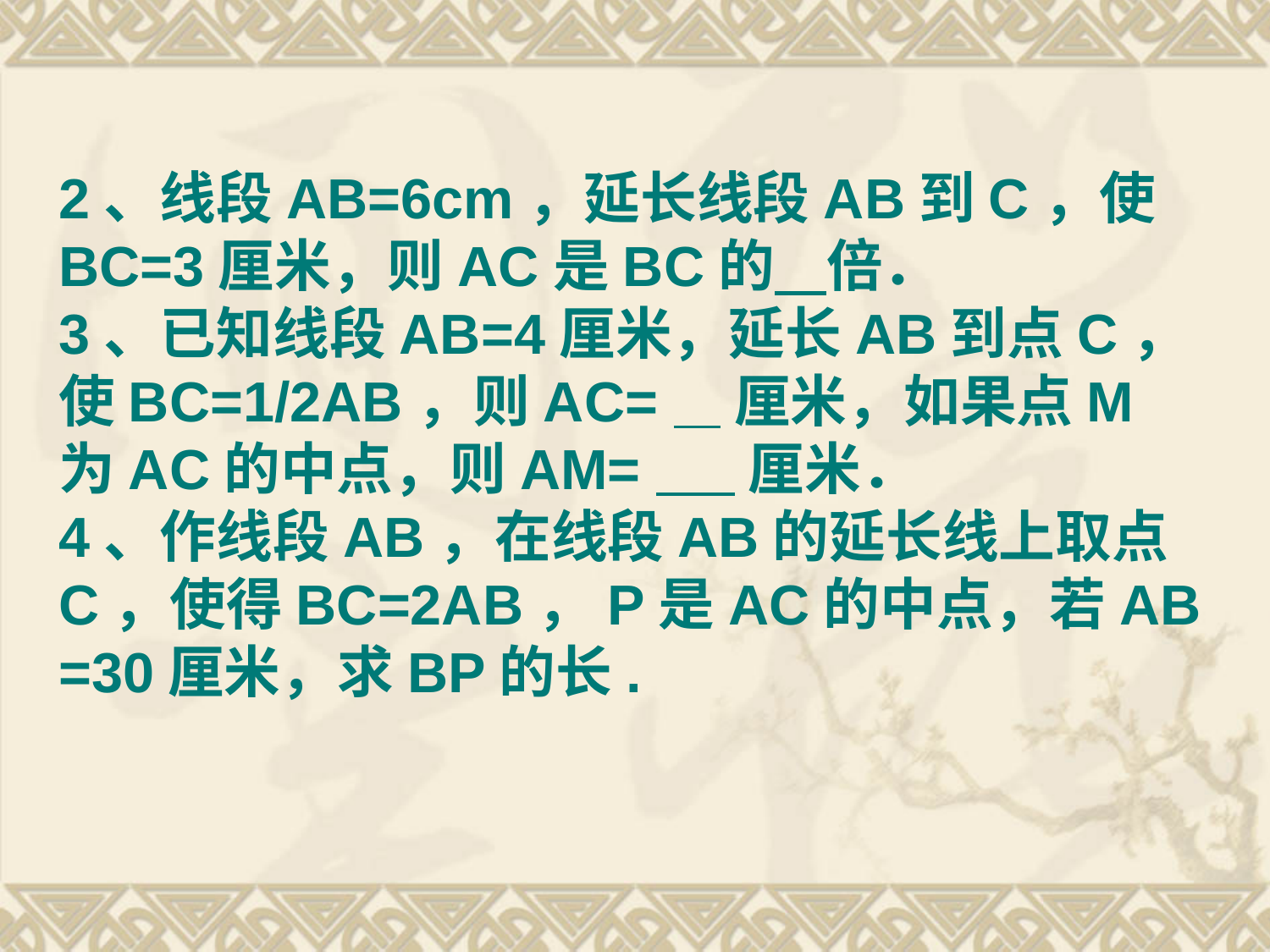

2、线段AB=6cm，延长线段AB到C，使
BC=3厘米，则AC是BC的    倍．
3、已知线段AB=4厘米，延长AB到点C，
使BC=1/2AB，则AC=    厘米，如果点M
为AC的中点，则AM=      厘米．
4、作线段AB，在线段AB的延长线上取点
C，使得BC=2AB，P是AC的中点，若AB
=30厘米，求BP的长.